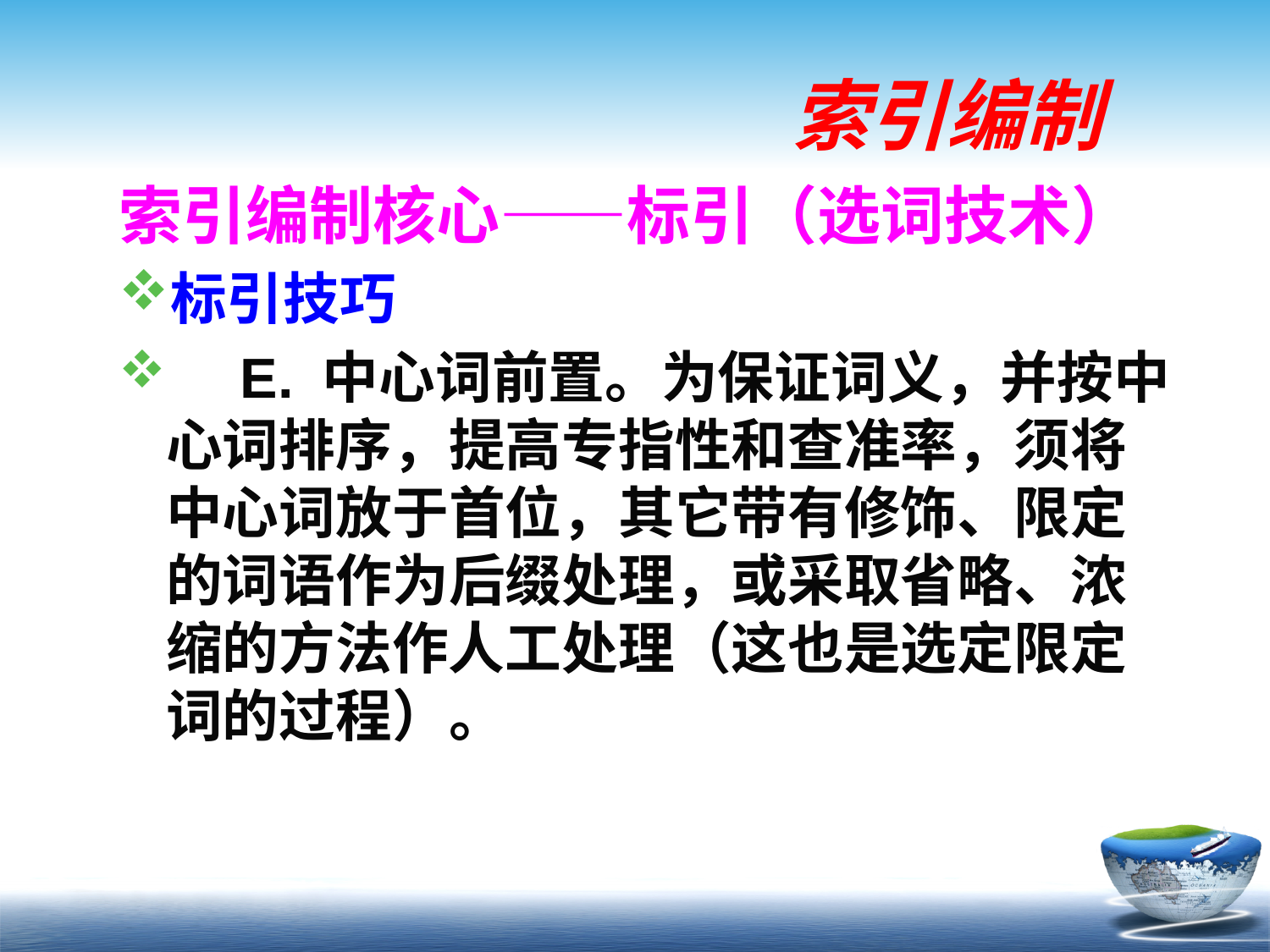

# 索引编制
索引编制核心——标引（选词技术）
标引技巧
     E. 中心词前置。为保证词义，并按中心词排序，提高专指性和查准率，须将中心词放于首位，其它带有修饰、限定的词语作为后缀处理，或采取省略、浓缩的方法作人工处理（这也是选定限定词的过程）。